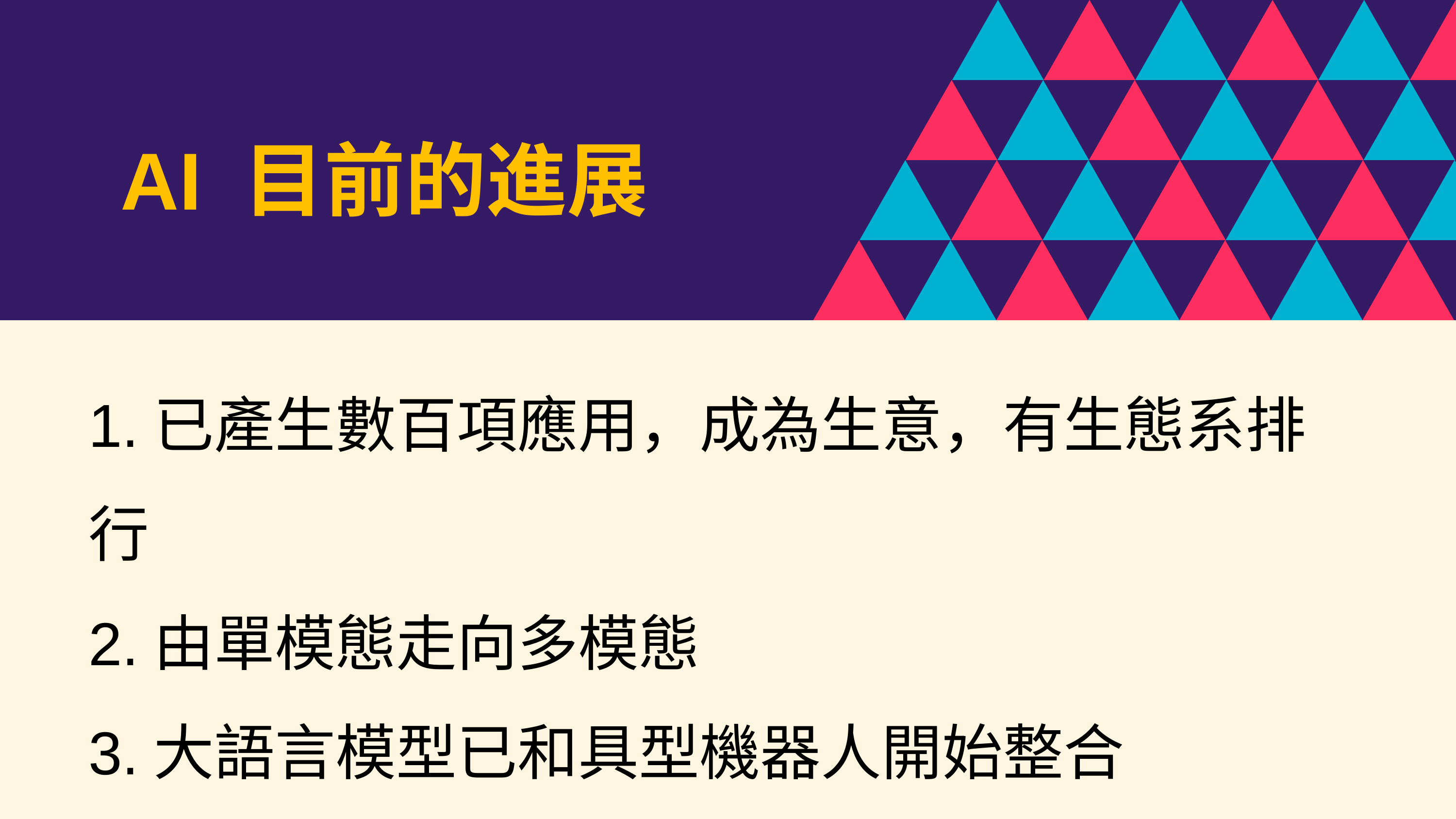

AI 目前的進展
1.已產生數百項應用，成為生意，有生態系排行
2.由單模態走向多模態
3.大語言模型已和具型機器人開始整合
4.還處於模仿階段，LLM 尚未達成自主學習